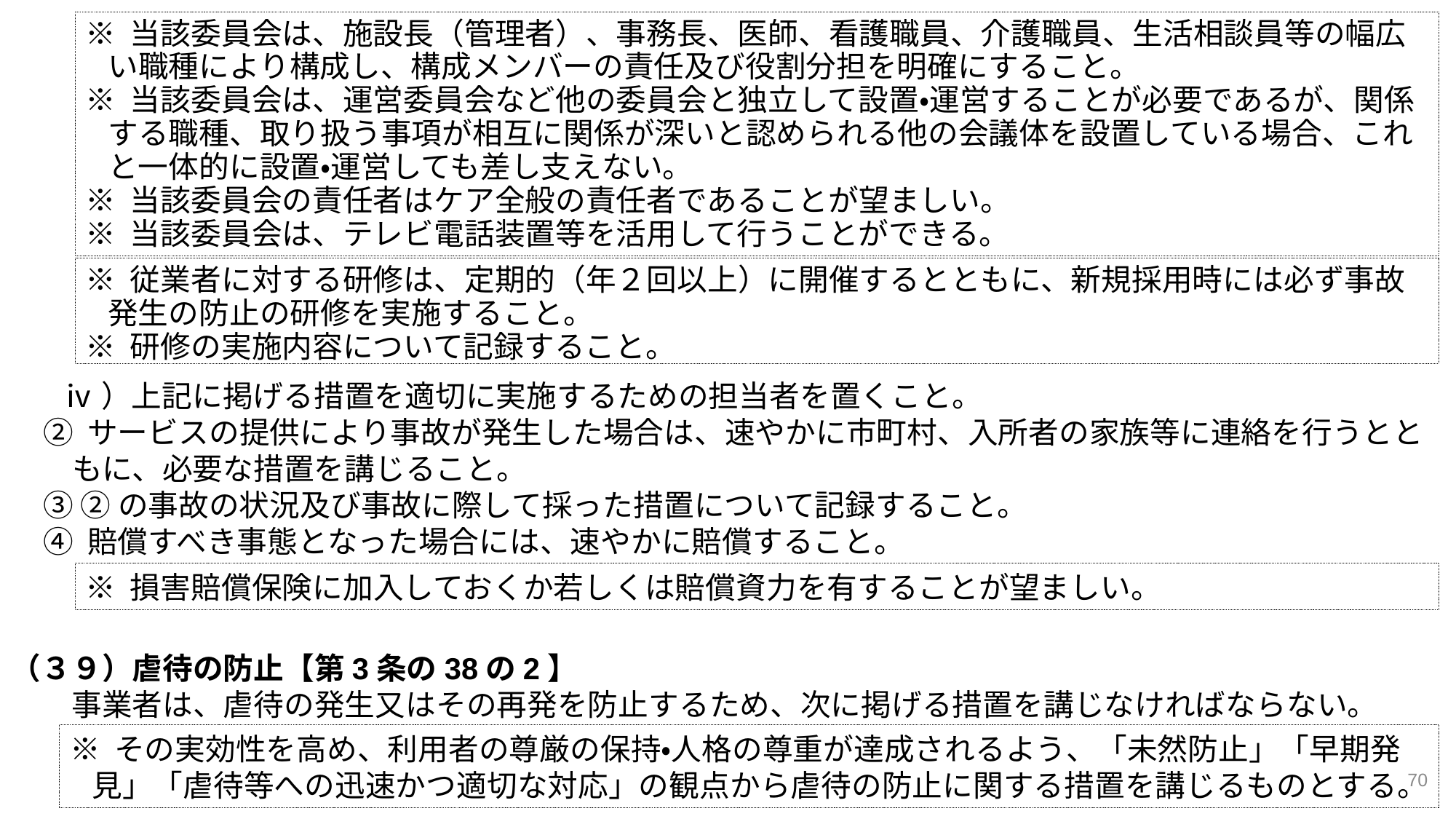

※ 当該委員会は、施設長（管理者）、事務長、医師、看護職員、介護職員、生活相談員等の幅広い職種により構成し、構成メンバーの責任及び役割分担を明確にすること。
※ 当該委員会は、運営委員会など他の委員会と独立して設置・運営することが必要であるが、関係する職種、取り扱う事項が相互に関係が深いと認められる他の会議体を設置している場合、これと一体的に設置・運営しても差し支えない。
※ 当該委員会の責任者はケア全般の責任者であることが望ましい。
※ 当該委員会は、テレビ電話装置等を活用して行うことができる。
※ 従業者に対する研修は、定期的（年２回以上）に開催するとともに、新規採用時には必ず事故発生の防止の研修を実施すること。
※ 研修の実施内容について記録すること。
ⅳ）上記に掲げる措置を適切に実施するための担当者を置くこと。
② サービスの提供により事故が発生した場合は、速やかに市町村、入所者の家族等に連絡を行うとともに、必要な措置を講じること。
③ ②の事故の状況及び事故に際して採った措置について記録すること。
④ 賠償すべき事態となった場合には、速やかに賠償すること。
※ 損害賠償保険に加入しておくか若しくは賠償資力を有することが望ましい。
（３９）虐待の防止【第3条の38の2】
　　事業者は、虐待の発生又はその再発を防止するため、次に掲げる措置を講じなければならない。
※ その実効性を高め、利用者の尊厳の保持・人格の尊重が達成されるよう、「未然防止」「早期発見」「虐待等への迅速かつ適切な対応」の観点から虐待の防止に関する措置を講じるものとする。
70